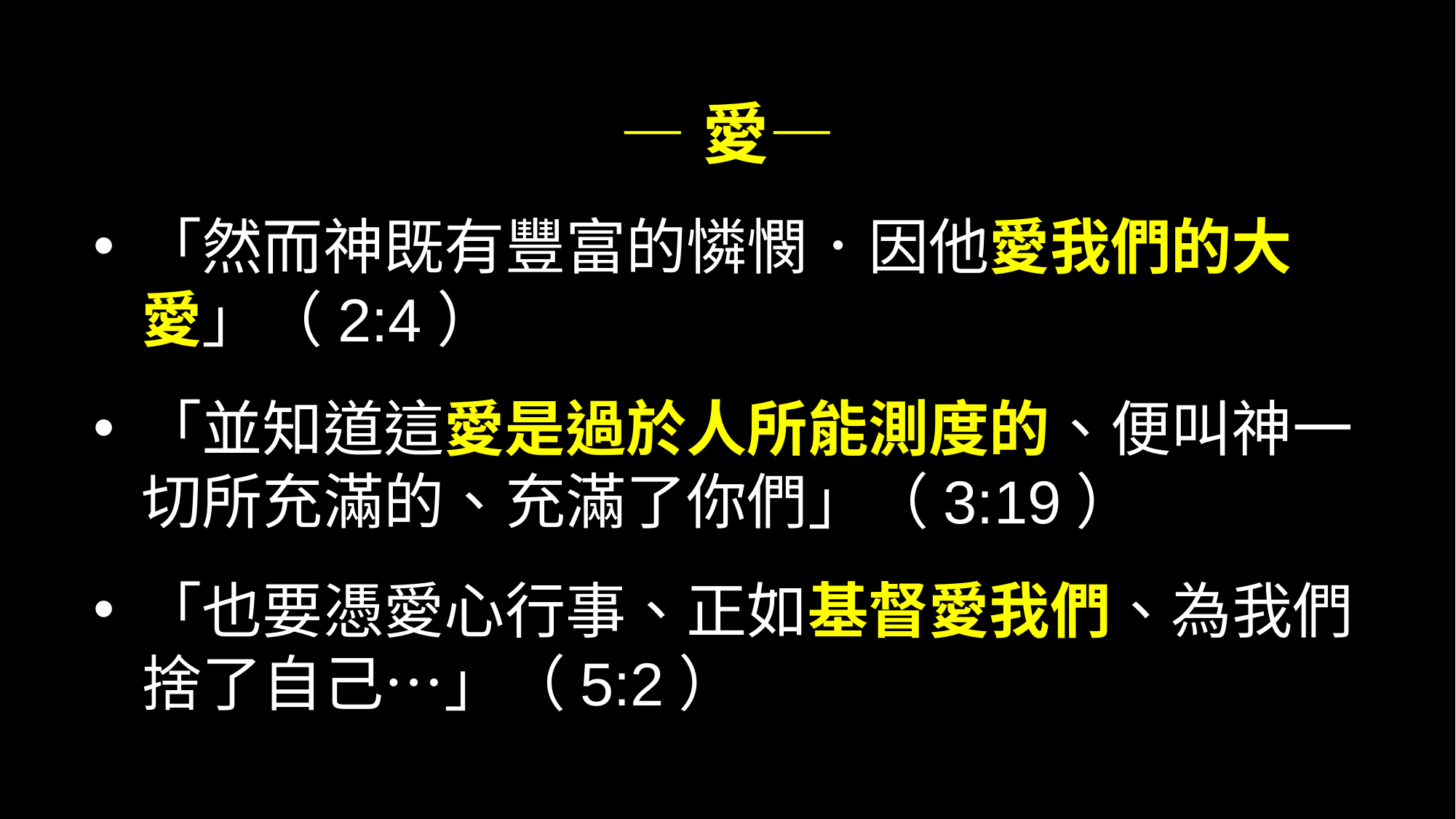

—愛—
「然而神既有豐富的憐憫．因他愛我們的大愛」（2:4）
「並知道這愛是過於人所能測度的、便叫神一切所充滿的、充滿了你們」（3:19）
「也要憑愛心行事、正如基督愛我們、為我們捨了自己…」（5:2）